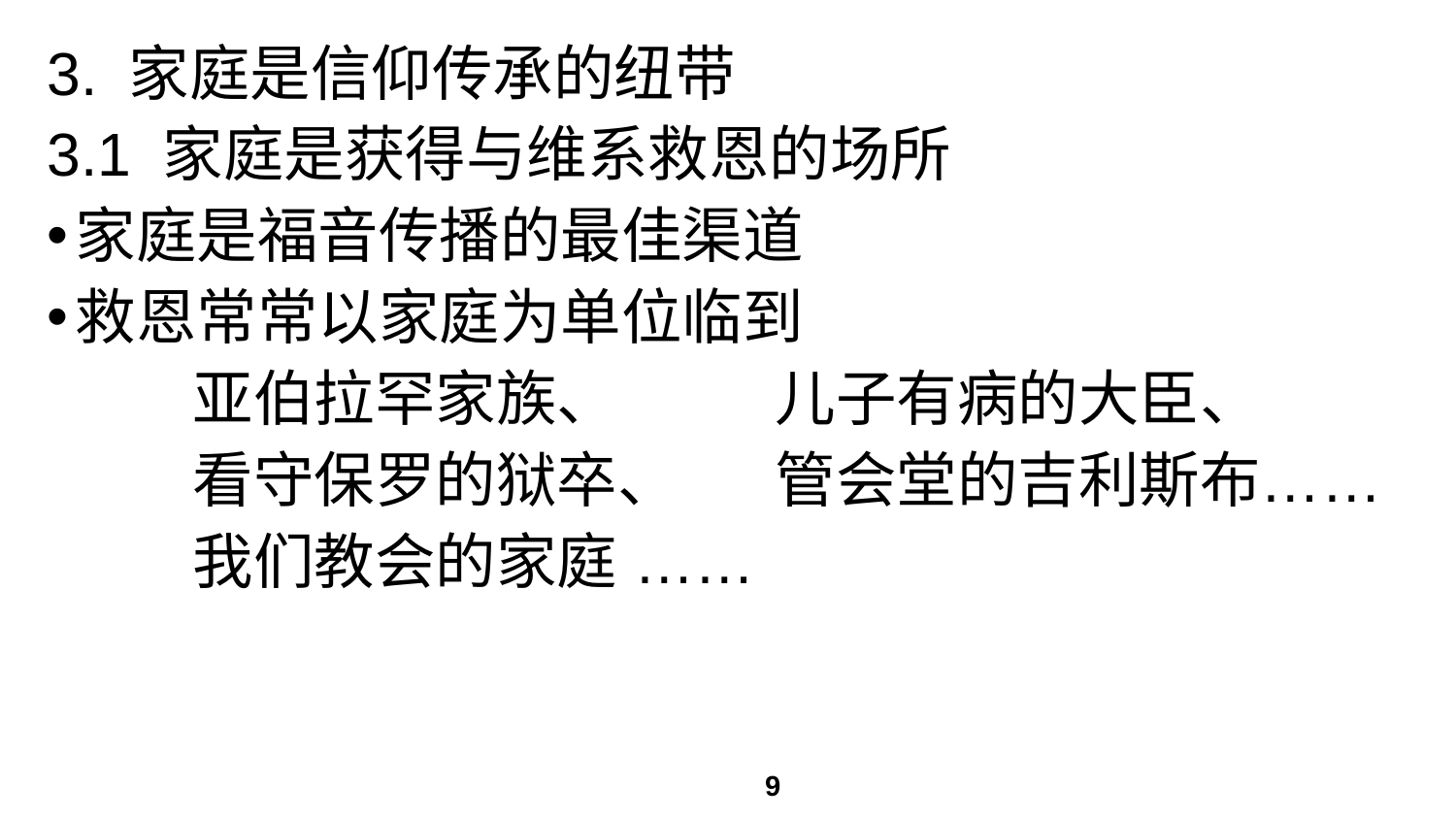

# 3. 家庭是信仰传承的纽带
3.1 家庭是获得与维系救恩的场所
家庭是福音传播的最佳渠道
救恩常常以家庭为单位临到
	亚伯拉罕家族、 	儿子有病的大臣、
	看守保罗的狱卒、 	管会堂的吉利斯布……
	我们教会的家庭 ……

9